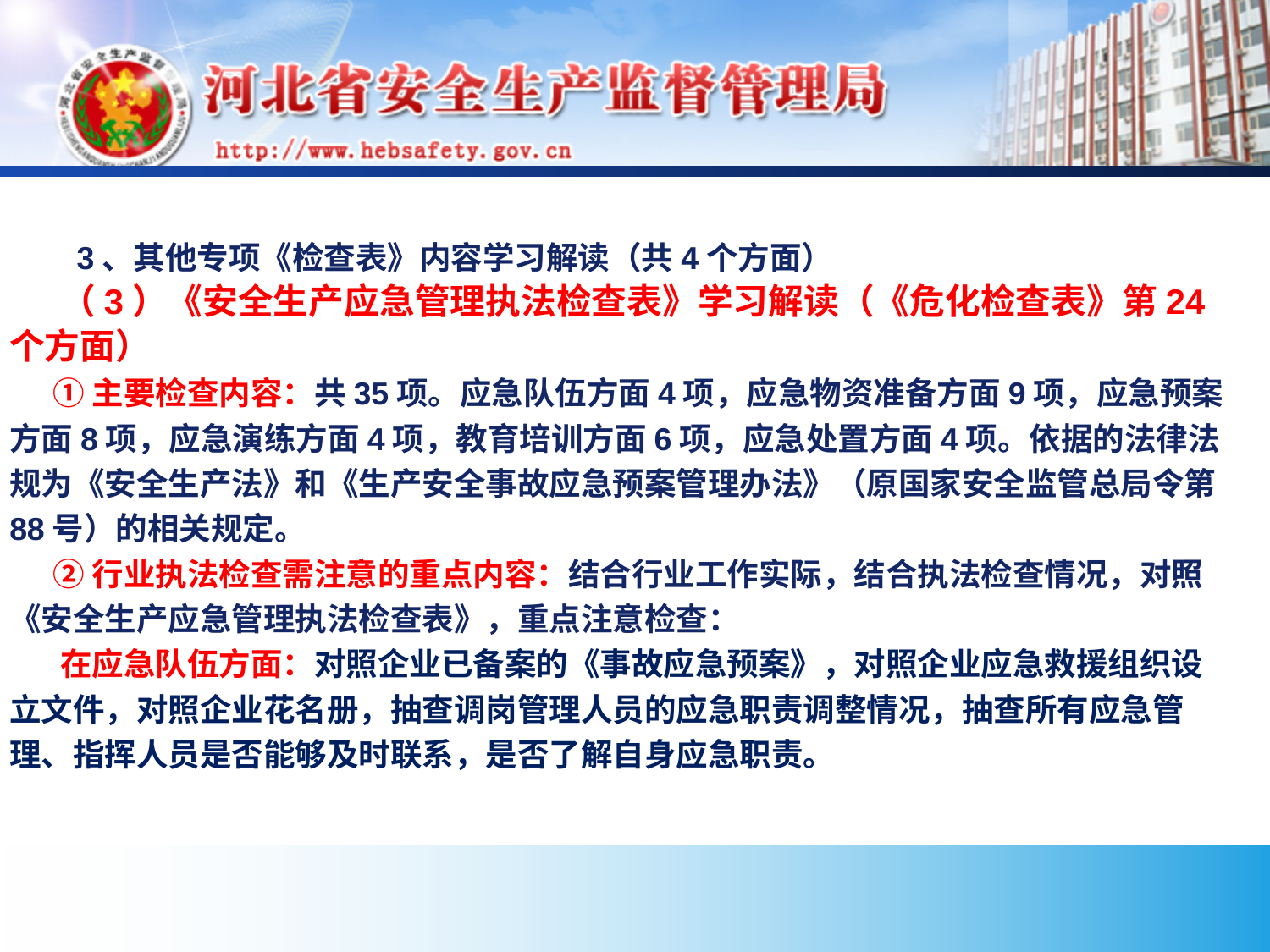

#
       3、其他专项《检查表》内容学习解读（共4个方面）
      （3）《安全生产应急管理执法检查表》学习解读（《危化检查表》第24个方面）
      ①主要检查内容：共35项。应急队伍方面4项，应急物资准备方面9项，应急预案方面8项，应急演练方面4项，教育培训方面6项，应急处置方面4项。依据的法律法规为《安全生产法》和《生产安全事故应急预案管理办法》（原国家安全监管总局令第88号）的相关规定。
      ②行业执法检查需注意的重点内容：结合行业工作实际，结合执法检查情况，对照《安全生产应急管理执法检查表》，重点注意检查：
      在应急队伍方面：对照企业已备案的《事故应急预案》，对照企业应急救援组织设立文件，对照企业花名册，抽查调岗管理人员的应急职责调整情况，抽查所有应急管理、指挥人员是否能够及时联系，是否了解自身应急职责。